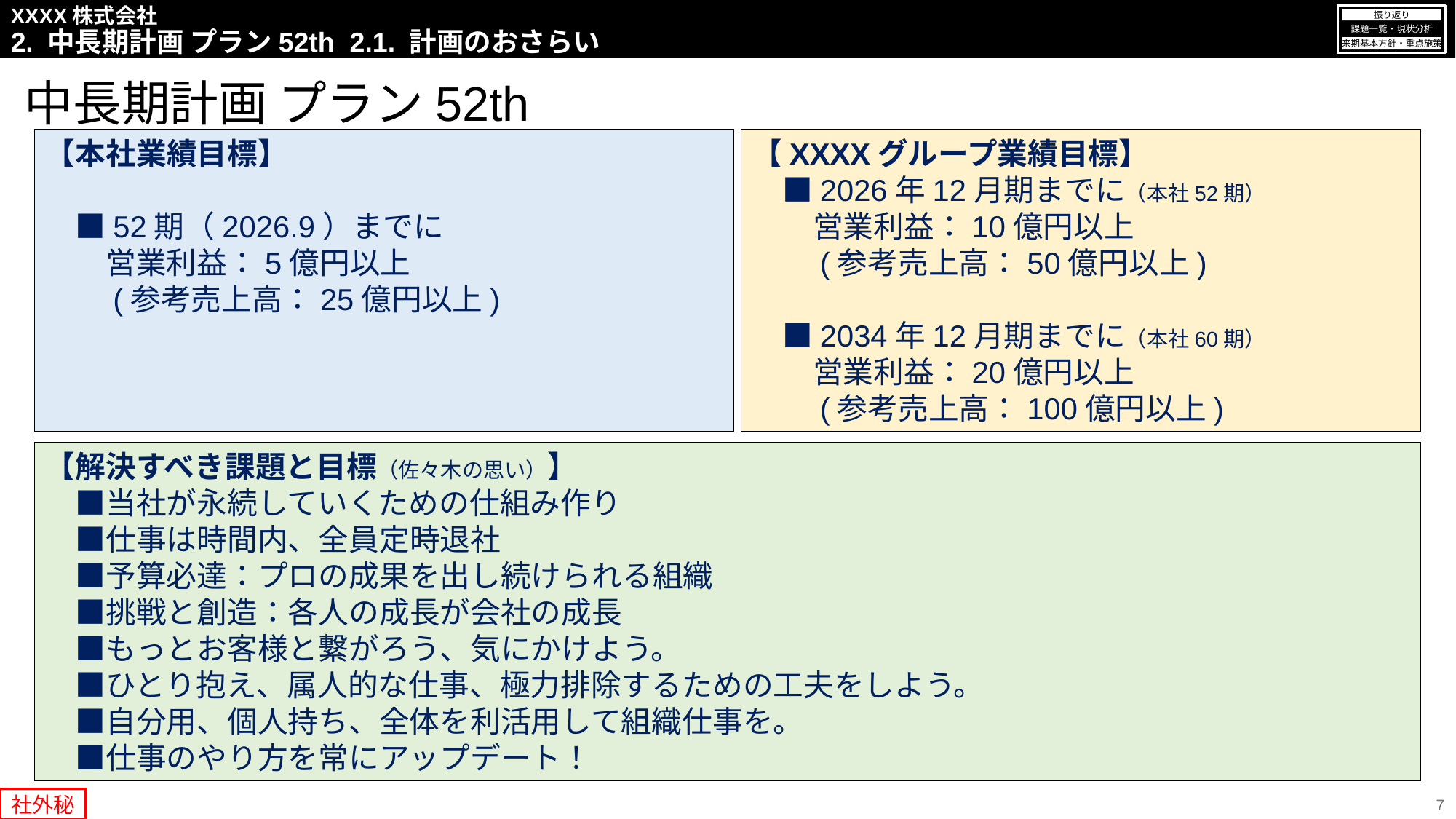

XXXX株式会社
2. 中長期計画 プラン52th  2.1. 計画のおさらい

振り返り
課題一覧・現状分析
来期基本方針・重点施策
中長期計画 プラン52th
【XXXXグループ業績目標】
　■2026年12月期までに（本社52期）
　　営業利益：10億円以上
　　(参考売上高：50億円以上)

　■2034年12月期までに（本社60期）
　　営業利益：20億円以上
　　(参考売上高：100億円以上)
【本社業績目標】

　■52期（2026.9）までに
　　営業利益：5億円以上
　　(参考売上高：25億円以上)

【解決すべき課題と目標（佐々木の思い）】
　■当社が永続していくための仕組み作り
　■仕事は時間内、全員定時退社
　■予算必達：プロの成果を出し続けられる組織
　■挑戦と創造：各人の成長が会社の成長
　■もっとお客様と繋がろう、気にかけよう。
　■ひとり抱え、属人的な仕事、極力排除するための工夫をしよう。
　■自分用、個人持ち、全体を利活用して組織仕事を。
　■仕事のやり方を常にアップデート！
7